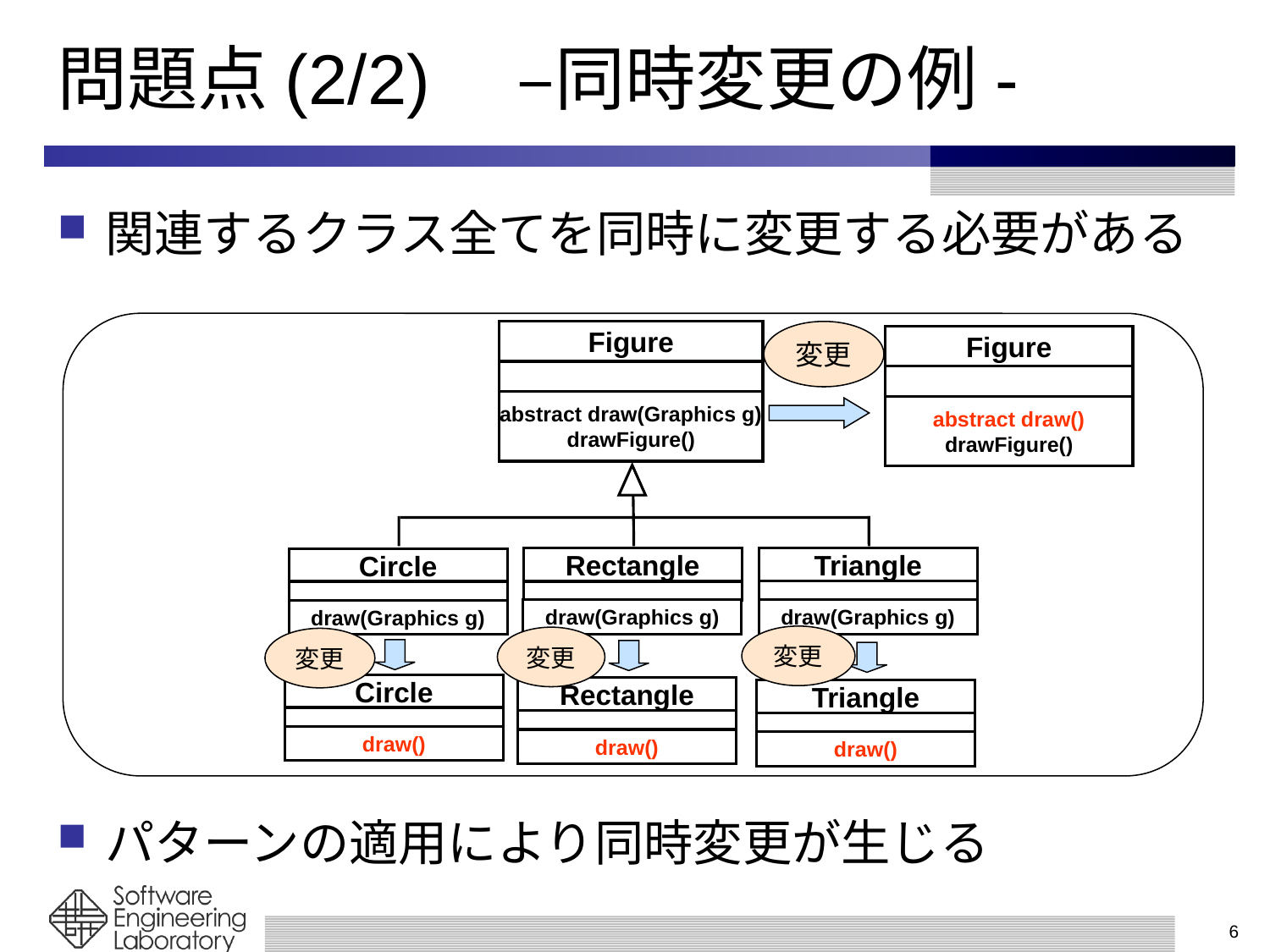

# 問題点(2/2)　–同時変更の例-
関連するクラス全てを同時に変更する必要がある

Figure
変更
Figure

abstract draw(Graphics g)
drawFigure()
abstract draw()
drawFigure()

Triangle
Rectangle
Circle

draw(Graphics g)
draw(Graphics g)
draw(Graphics g)
変更
変更
変更

Circle
Rectangle
Triangle

draw()
draw()
draw()
パターンの適用により同時変更が生じる
6